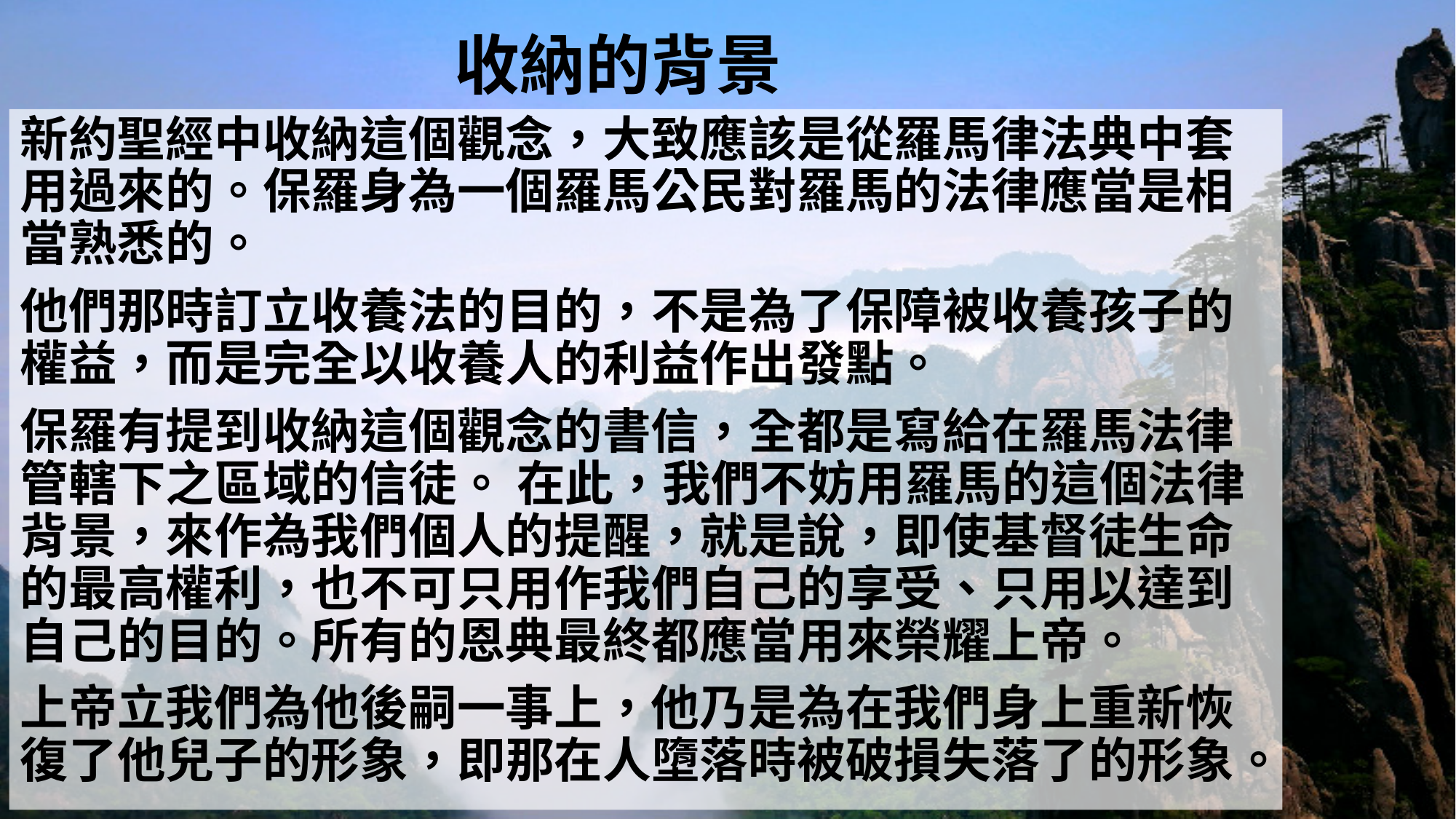

# 收納的背景
新約聖經中收納這個觀念，大致應該是從羅馬律法典中套用過來的。保羅身為一個羅馬公民對羅馬的法律應當是相當熟悉的。
他們那時訂立收養法的目的，不是為了保障被收養孩子的權益，而是完全以收養人的利益作出發點。
保羅有提到收納這個觀念的書信，全都是寫給在羅馬法律管轄下之區域的信徒。 在此，我們不妨用羅馬的這個法律背景，來作為我們個人的提醒，就是說，即使基督徒生命的最高權利，也不可只用作我們自己的享受、只用以達到自己的目的。所有的恩典最終都應當用來榮耀上帝。
上帝立我們為他後嗣一事上，他乃是為在我們身上重新恢復了他兒子的形象，即那在人墮落時被破損失落了的形象。